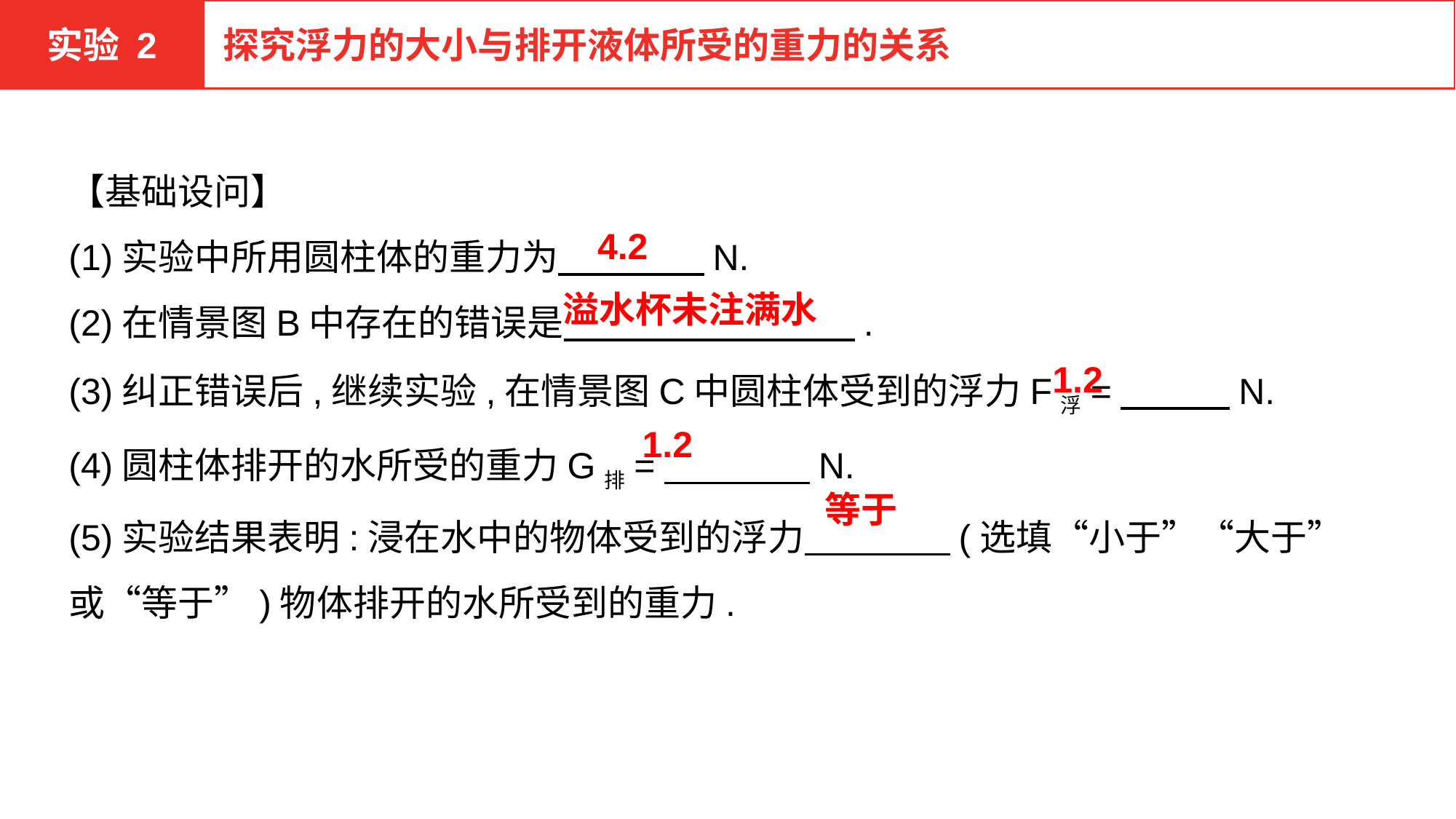

实验 2
探究浮力的大小与排开液体所受的重力的关系
【基础设问】
(1)实验中所用圆柱体的重力为　　　　N.
(2)在情景图B中存在的错误是　　　　　　　　.
(3)纠正错误后,继续实验,在情景图C中圆柱体受到的浮力F浮=　　　N.
(4)圆柱体排开的水所受的重力G排=　　　　N.
(5)实验结果表明:浸在水中的物体受到的浮力　　　　(选填“小于”“大于”或“等于”)物体排开的水所受到的重力.
4.2
溢水杯未注满水
1.2
1.2
等于